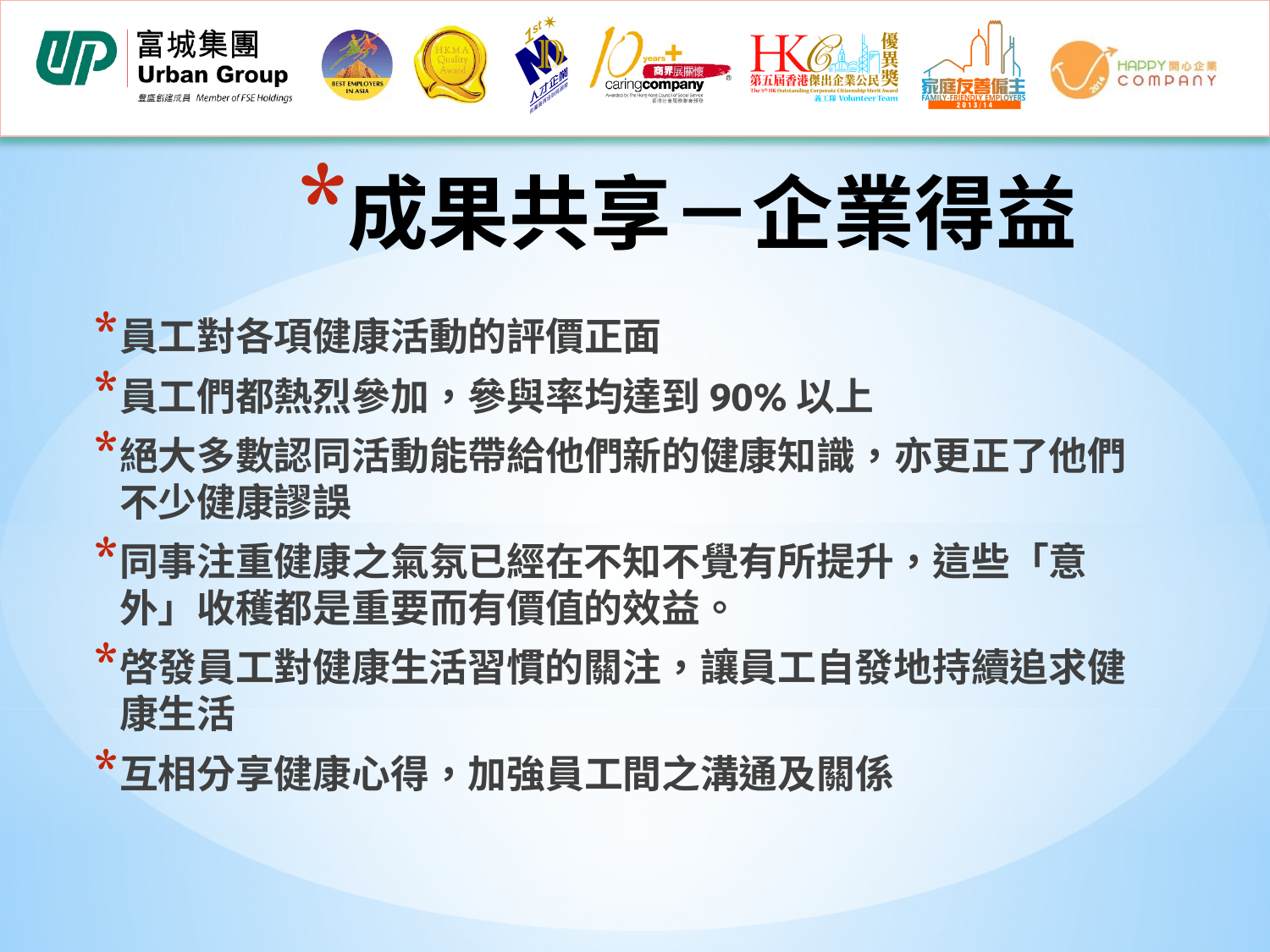

# 成果共享－企業得益
員工對各項健康活動的評價正面
員工們都熱烈參加，參與率均達到90%以上
絕大多數認同活動能帶給他們新的健康知識，亦更正了他們不少健康謬誤
同事注重健康之氣氛已經在不知不覺有所提升，這些「意外」收穫都是重要而有價值的效益。
啓發員工對健康生活習慣的關注，讓員工自發地持續追求健康生活
互相分享健康心得，加強員工間之溝通及關係